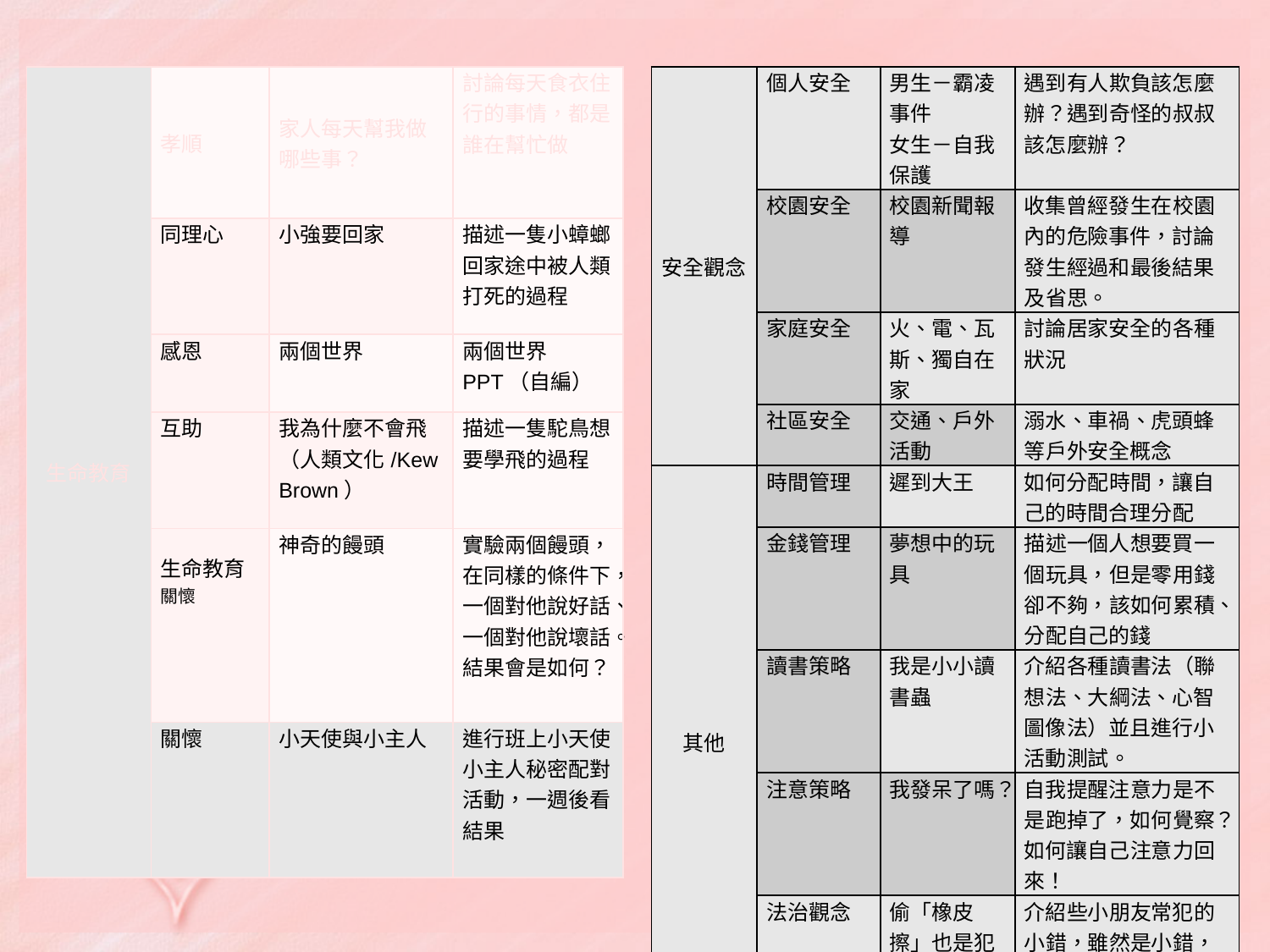

| 安全觀念 | 個人安全 | 男生－霸凌事件 女生－自我保護 | 遇到有人欺負該怎麼辦？遇到奇怪的叔叔該怎麼辦？ |
| --- | --- | --- | --- |
|  | 校園安全 | 校園新聞報導 | 收集曾經發生在校園內的危險事件，討論發生經過和最後結果及省思。 |
|  | 家庭安全 | 火、電、瓦斯、獨自在家 | 討論居家安全的各種狀況 |
|  | 社區安全 | 交通、戶外活動 | 溺水、車禍、虎頭蜂等戶外安全概念 |
| 其他 | 時間管理 | 遲到大王 | 如何分配時間，讓自己的時間合理分配 |
|  | 金錢管理 | 夢想中的玩具 | 描述一個人想要買一個玩具，但是零用錢卻不夠，該如何累積、分配自己的錢 |
|  | 讀書策略 | 我是小小讀書蟲 | 介紹各種讀書法（聯想法、大綱法、心智圖像法）並且進行小活動測試。 |
|  | 注意策略 | 我發呆了嗎？ | 自我提醒注意力是不是跑掉了，如何覺察？如何讓自己注意力回來！ |
|  | 法治觀念 | 偷「橡皮擦」也是犯罪嗎？ | 介紹些小朋友常犯的小錯，雖然是小錯，但卻也有可能已經犯罪了！ |
| 生命教育 | 孝順 | 家人每天幫我做哪些事？ | 討論每天食衣住行的事情，都是誰在幫忙做 |
| --- | --- | --- | --- |
|  | 同理心 | 小強要回家 | 描述一隻小蟑螂回家途中被人類打死的過程 |
|  | 感恩 | 兩個世界 | 兩個世界PPT（自編） |
|  | 互助 | 我為什麼不會飛（人類文化/Kew Brown） | 描述一隻駝鳥想要學飛的過程 |
|  | 生命教育 關懷 | 神奇的饅頭 | 實驗兩個饅頭，在同樣的條件下，一個對他說好話、一個對他說壞話。結果會是如何？ |
|  | 關懷 | 小天使與小主人 | 進行班上小天使小主人秘密配對活動，一週後看結果 |